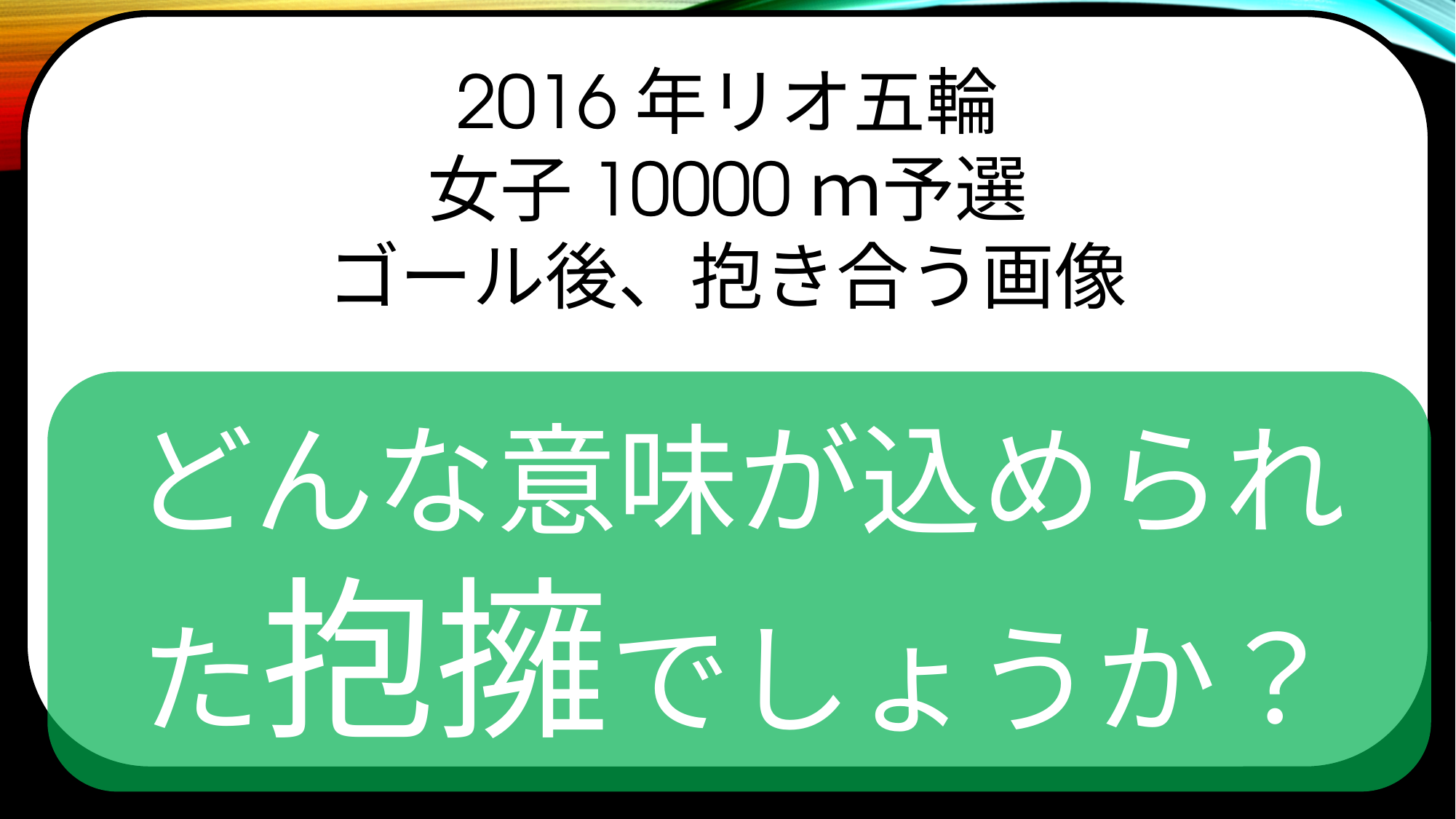

2016年リオ五輪
女子10000ｍ予選
ゴール後、抱き合う画像
#
どんな意味が込められた抱擁でしょうか？